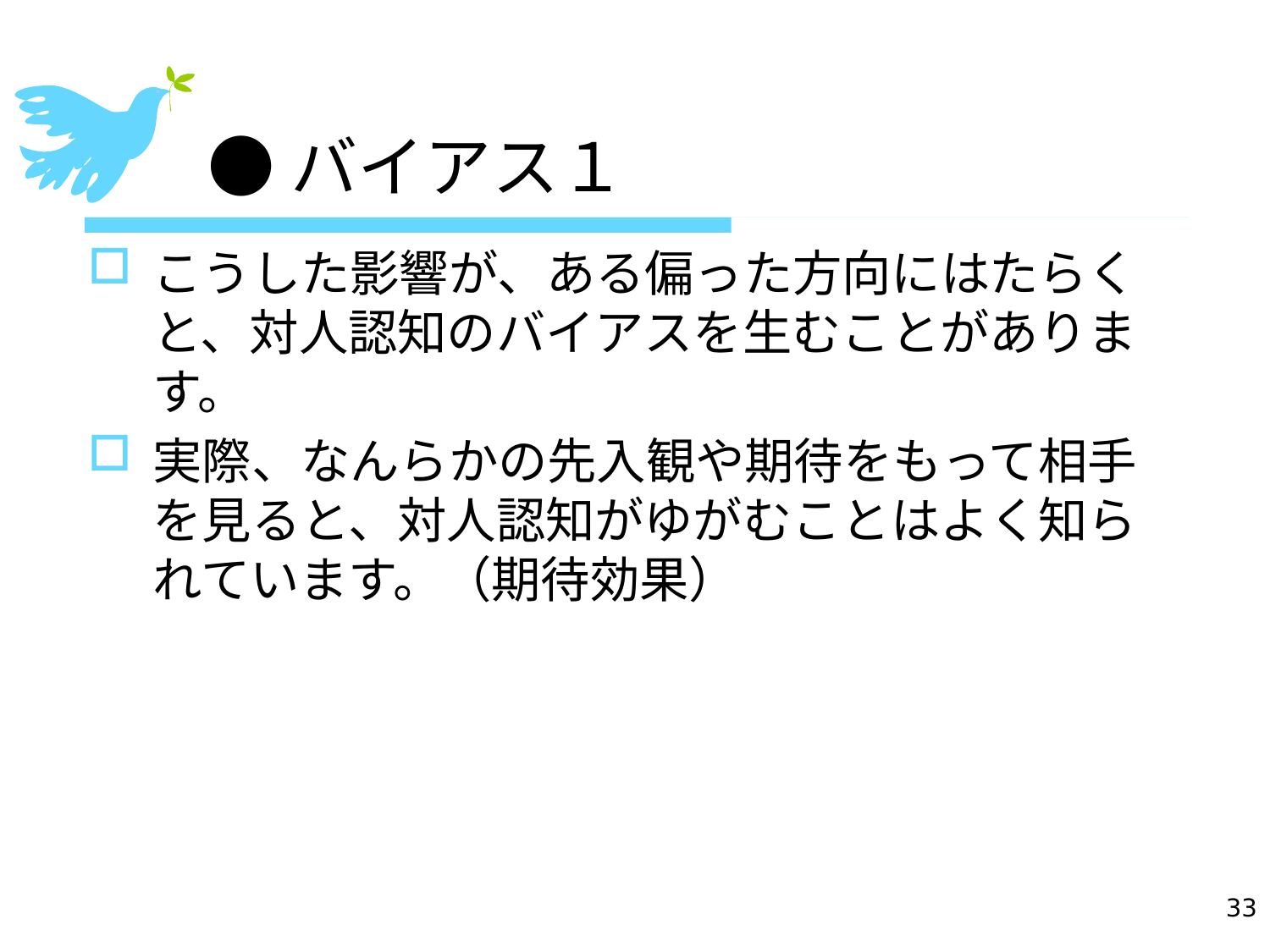

# ●バイアス１
こうした影響が、ある偏った方向にはたらくと、対人認知のバイアスを生むことがあります。
実際、なんらかの先入観や期待をもって相手を見ると、対人認知がゆがむことはよく知られています。（期待効果）

33